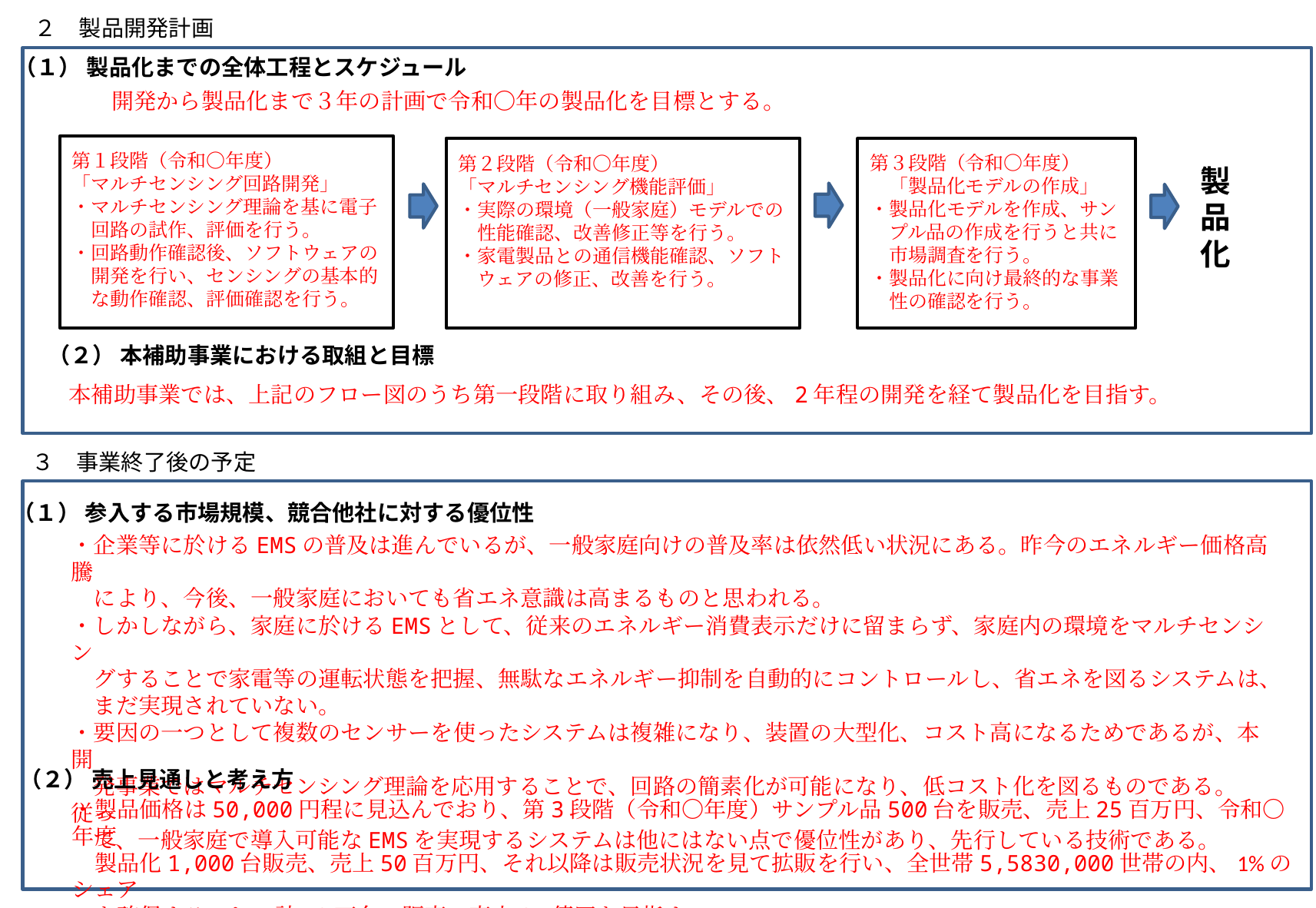

２　製品開発計画

（１） 製品化までの全体工程とスケジュール
開発から製品化まで３年の計画で令和〇年の製品化を目標とする。

第１段階（令和〇年度）
「マルチセンシング回路開発」
・マルチセンシング理論を基に電子
　回路の試作、評価を行う。
・回路動作確認後、ソフトウェアの
　開発を行い、センシングの基本的
　な動作確認、評価確認を行う。

第２段階（令和〇年度）
「マルチセンシング機能評価」
・実際の環境（一般家庭）モデルでの
　性能確認、改善修正等を行う。
・家電製品との通信機能確認、ソフト
　ウェアの修正、改善を行う。

第３段階（令和〇年度）
　「製品化モデルの作成」
・製品化モデルを作成、サン
　プル品の作成を行うと共に
　市場調査を行う。
・製品化に向け最終的な事業
　性の確認を行う。
製品化

（２） 本補助事業における取組と目標
本補助事業では、上記のフロー図のうち第一段階に取り組み、その後、2年程の開発を経て製品化を目指す。
３　事業終了後の予定

（１） 参入する市場規模、競合他社に対する優位性
・企業等に於けるEMSの普及は進んでいるが、一般家庭向けの普及率は依然低い状況にある。昨今のエネルギー価格高騰
　により、今後、一般家庭においても省エネ意識は高まるものと思われる。
・しかしながら、家庭に於けるEMSとして、従来のエネルギー消費表示だけに留まらず、家庭内の環境をマルチセンシン
　グすることで家電等の運転状態を把握、無駄なエネルギー抑制を自動的にコントロールし、省エネを図るシステムは、
　まだ実現されていない。
・要因の一つとして複数のセンサーを使ったシステムは複雑になり、装置の大型化、コスト高になるためであるが、本開
　発事業ではマルチセンシング理論を応用することで、回路の簡素化が可能になり、低コスト化を図るものである。従っ
　て、一般家庭で導入可能なEMSを実現するシステムは他にはない点で優位性があり、先行している技術である。
（２） 売上見通しと考え方
・製品価格は50,000円程に見込んでおり、第3段階（令和〇年度）サンプル品500台を販売、売上25百万円、令和〇年度
　製品化1,000台販売、売上50百万円、それ以降は販売状況を見て拡販を行い、全世帯5,5830,000世帯の内、1%のシェア
　を確保することで計50万台の販売、売上25億円を目指す。